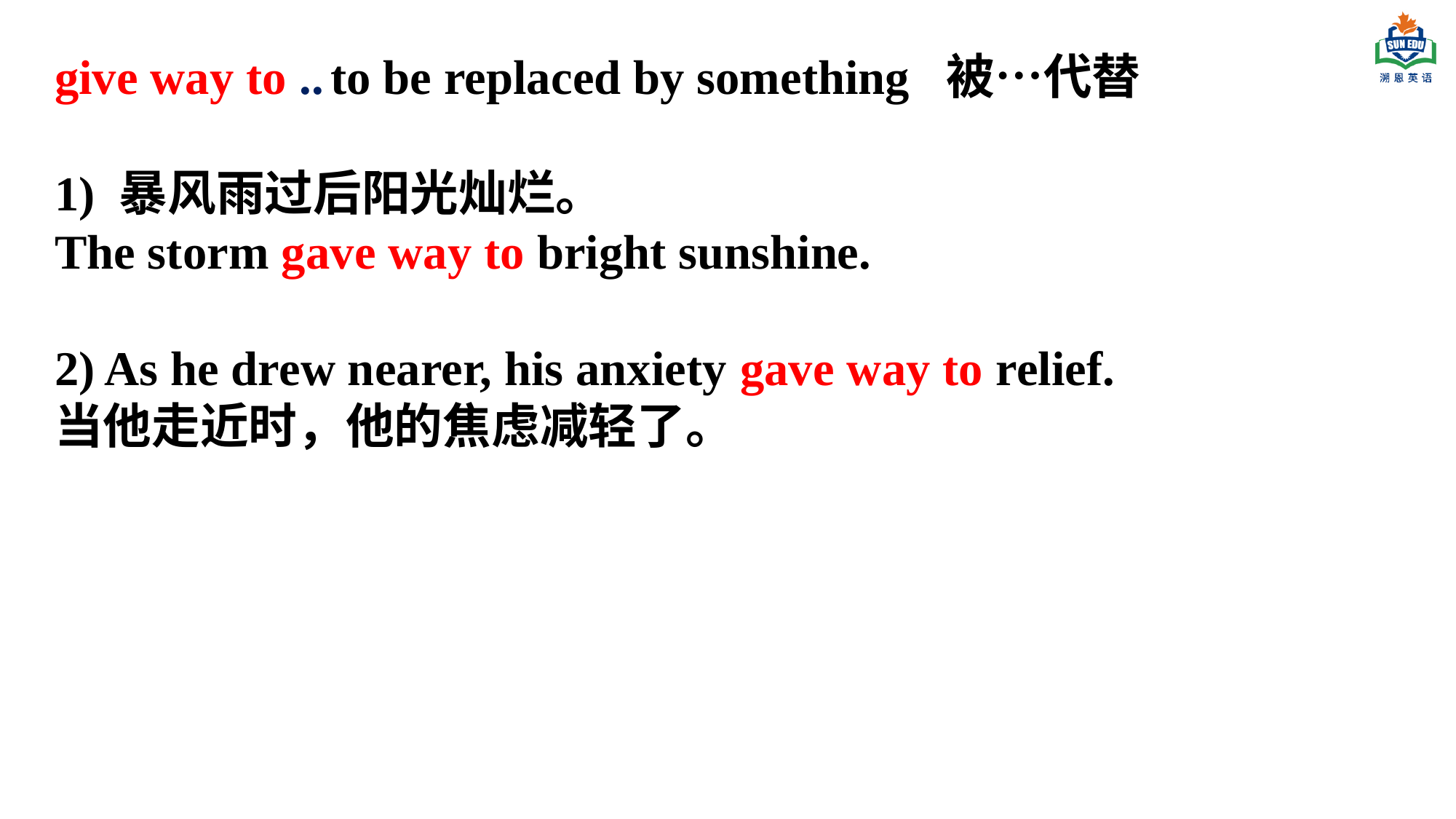

give way to .. to be replaced by something  被…代替

1) 暴风雨过后阳光灿烂。
The storm gave way to bright sunshine.

2) As he drew nearer, his anxiety gave way to relief.
当他走近时，他的焦虑减轻了。